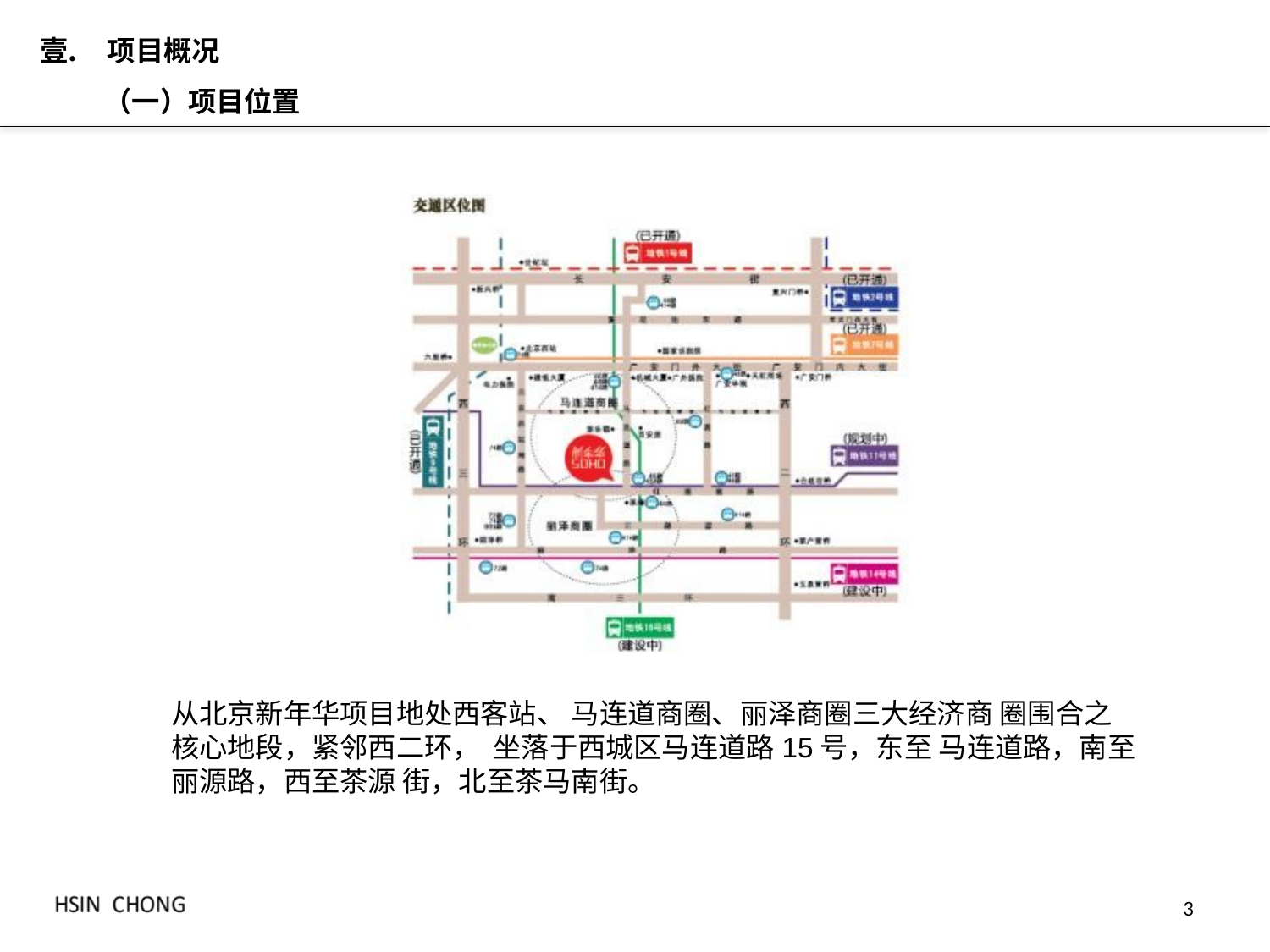

项目概况
（一）项目位置

从北京新年华项目地处西客站、 马连道商圈、丽泽商圈三大经济商 圈围合之核心地段，紧邻西二环，  坐落于西城区马连道路15号，东至 马连道路，南至丽源路，西至茶源 街，北至茶马南街。
3